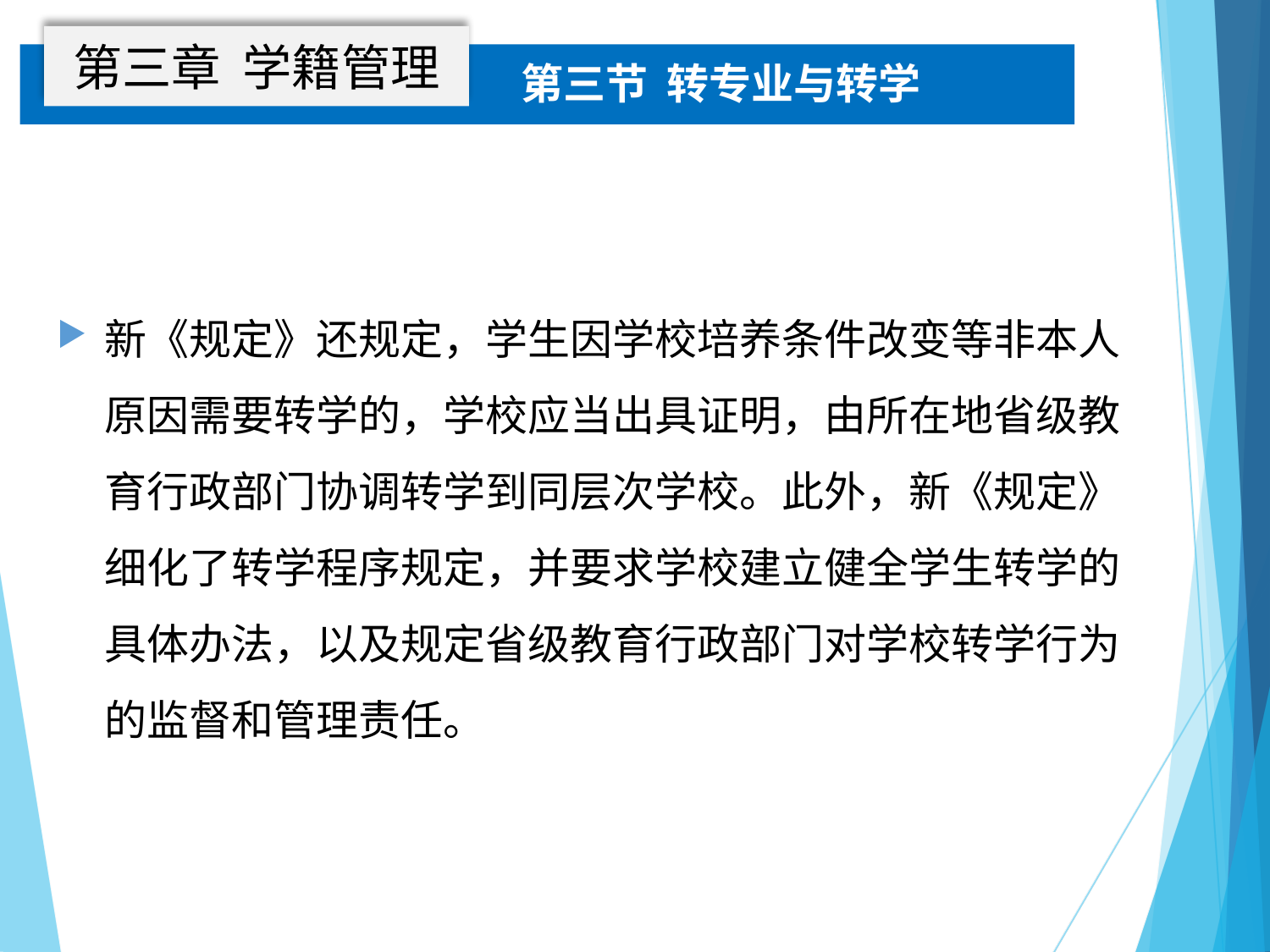

第三章  学籍管理
第三节  转专业与转学
新《规定》还规定，学生因学校培养条件改变等非本人原因需要转学的，学校应当出具证明，由所在地省级教育行政部门协调转学到同层次学校。此外，新《规定》细化了转学程序规定，并要求学校建立健全学生转学的具体办法，以及规定省级教育行政部门对学校转学行为的监督和管理责任。